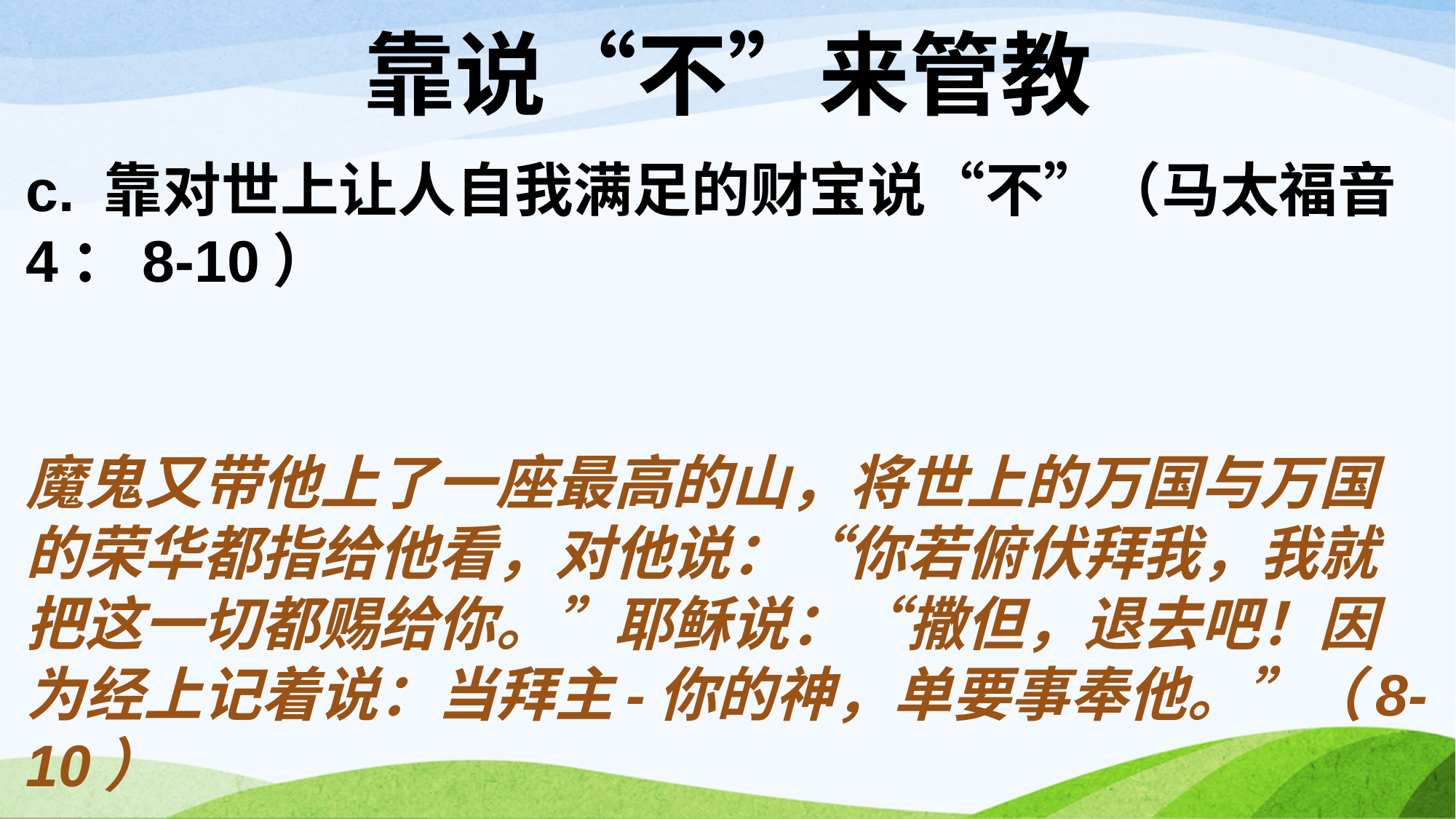

# 靠说“不”来管教
c. 靠对世上让人自我满足的财宝说“不”（马太福音4：8-10）

魔鬼又带他上了一座最高的山，将世上的万国与万国的荣华都指给他看，对他说：“你若俯伏拜我，我就把这一切都赐给你。”耶稣说：“撒但，退去吧！因为经上记着说：当拜主-你的神，单要事奉他。”（8-10）